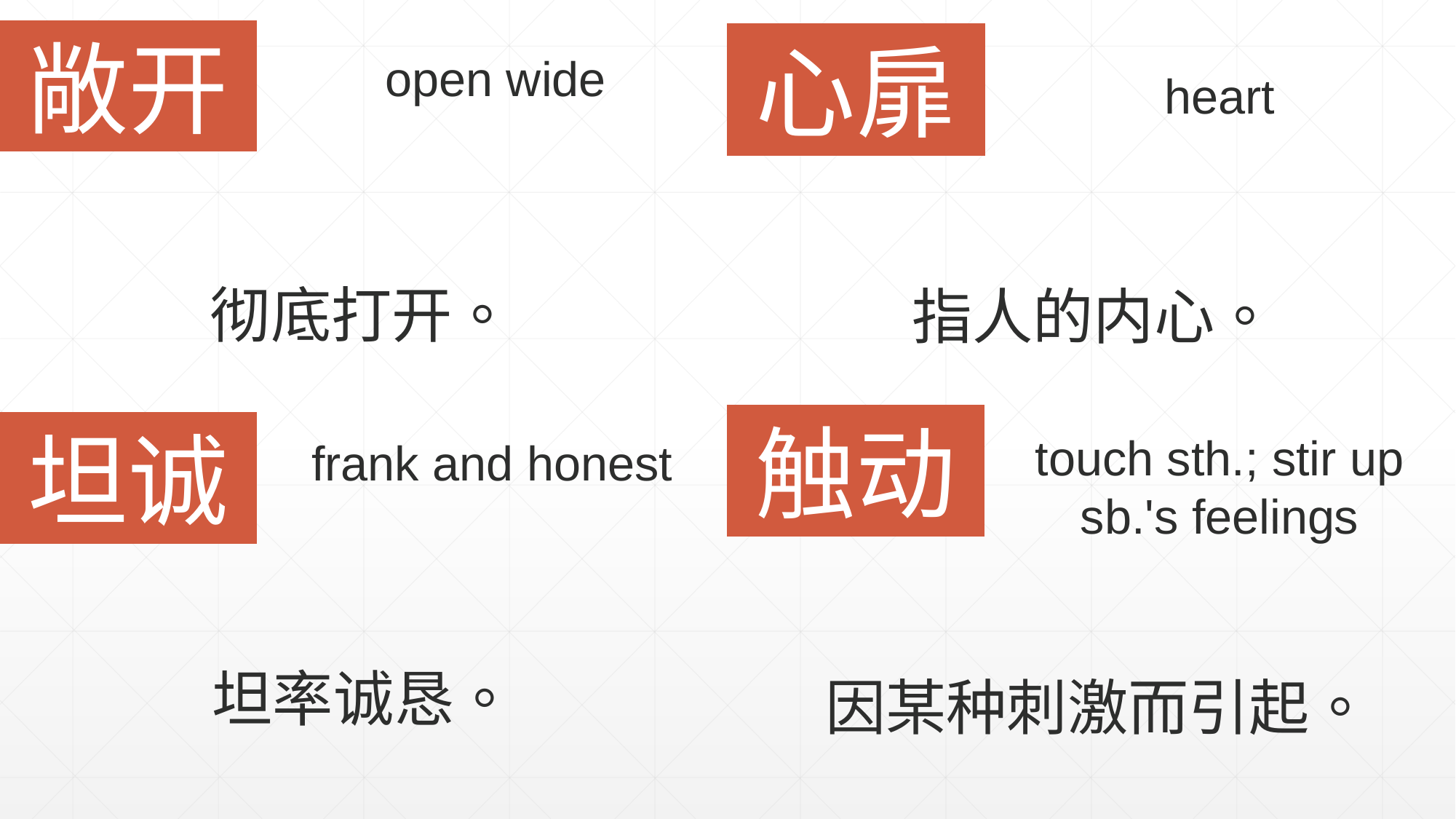

敞开
心扉
open wide
heart
彻底打开。
指人的内心。
触动
坦诚
touch sth.; stir up sb.'s feelings
frank and honest
坦率诚恳。
因某种刺激而引起。